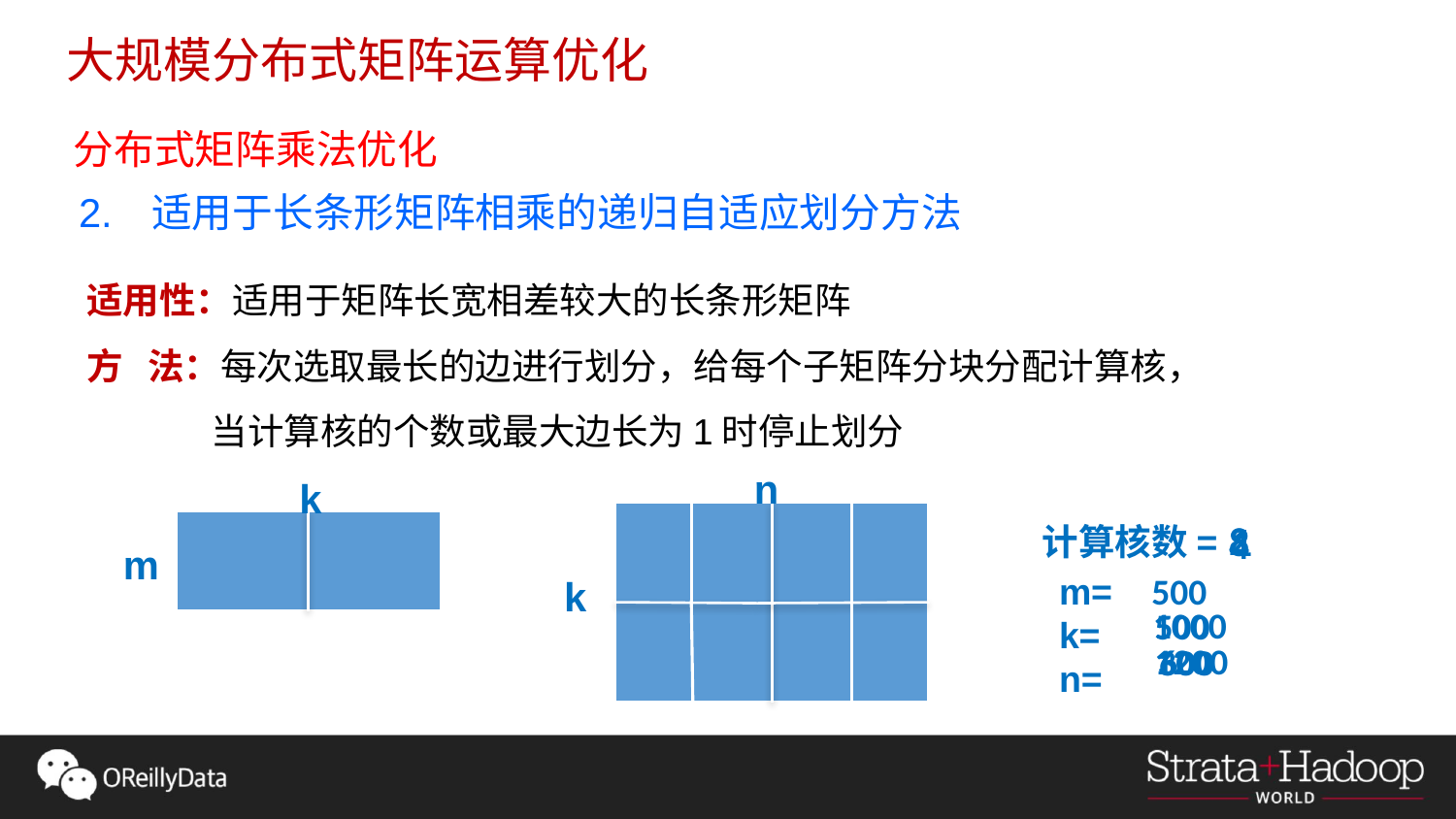

大规模分布式矩阵运算优化
分布式矩阵乘法优化

适用于长条形矩阵相乘的递归自适应划分方法
适用性：适用于矩阵长宽相差较大的长条形矩阵
方   法：每次选取最长的边进行划分，给每个子矩阵分块分配计算核，
              当计算核的个数或最大边长为1时停止划分

n
k

2
8
1
4
计算核数=
m
m=
k=
n=
500
k
1000
500
1200
600
300